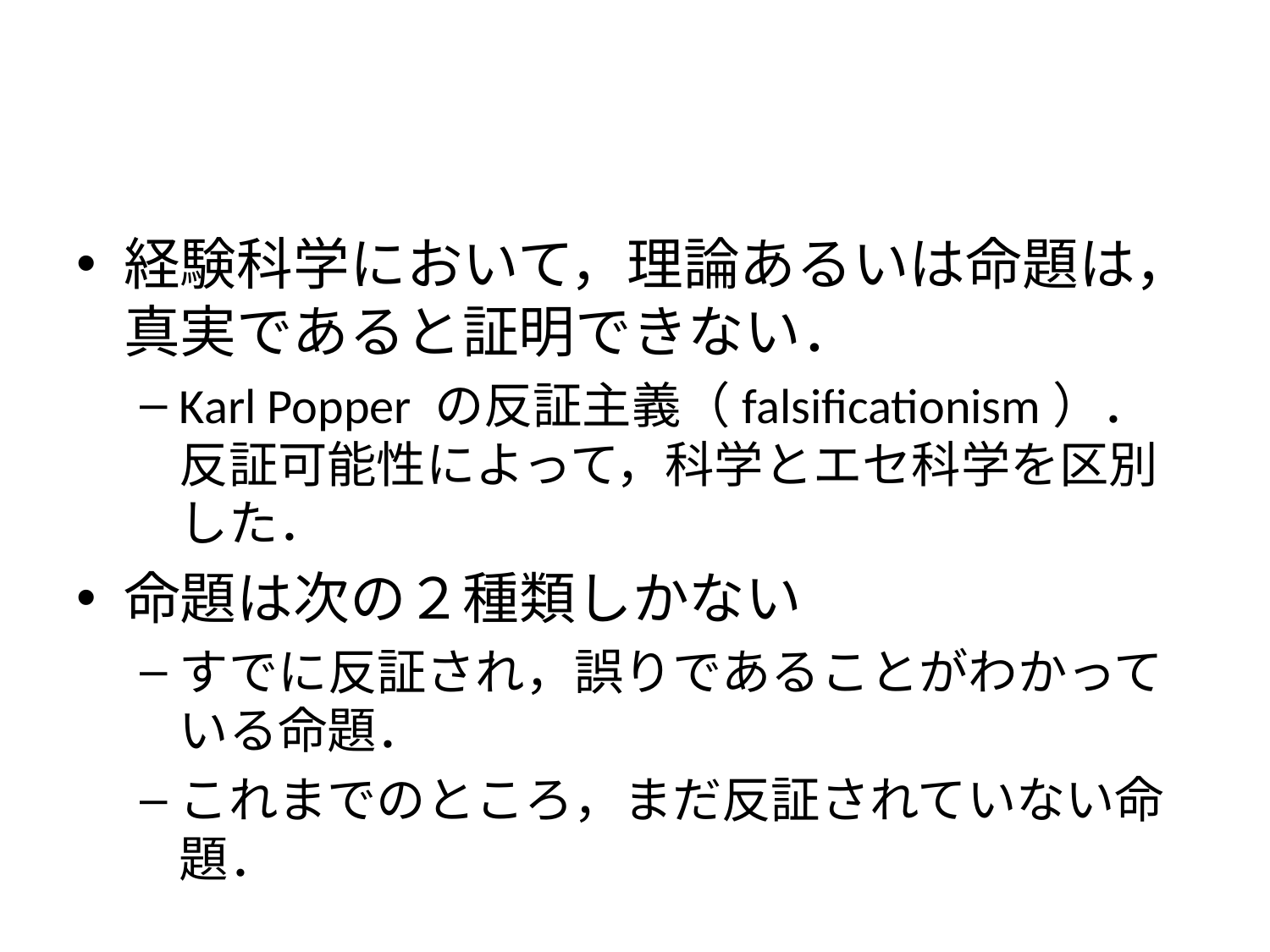

#
経験科学において，理論あるいは命題は，真実であると証明できない．
Karl Popper の反証主義（falsificationism）．反証可能性によって，科学とエセ科学を区別した．
命題は次の２種類しかない
すでに反証され，誤りであることがわかっている命題．
これまでのところ，まだ反証されていない命題．